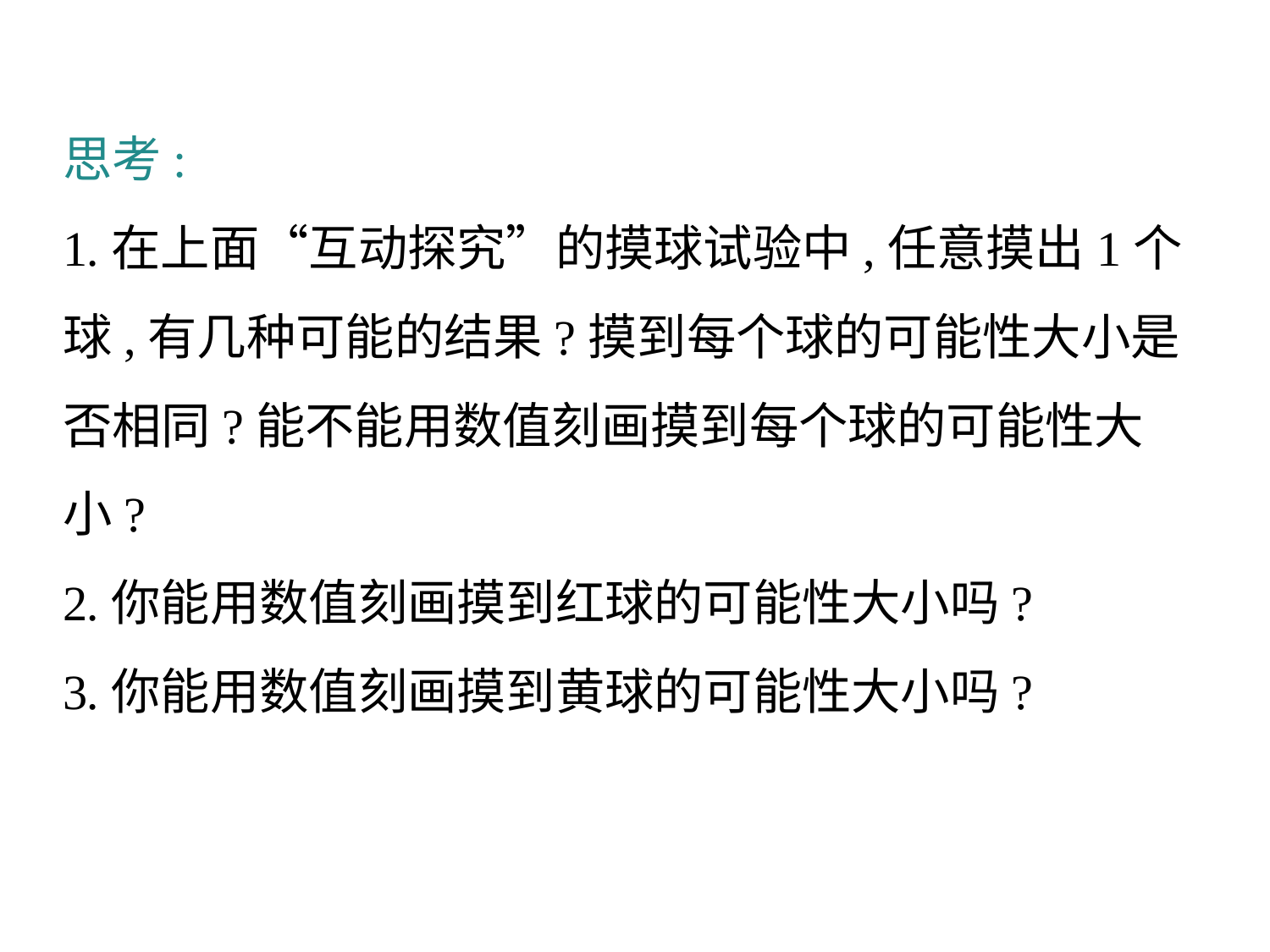

思考:
1.在上面“互动探究”的摸球试验中,任意摸出1个球,有几种可能的结果?摸到每个球的可能性大小是否相同?能不能用数值刻画摸到每个球的可能性大小?
2.你能用数值刻画摸到红球的可能性大小吗?
3.你能用数值刻画摸到黄球的可能性大小吗?